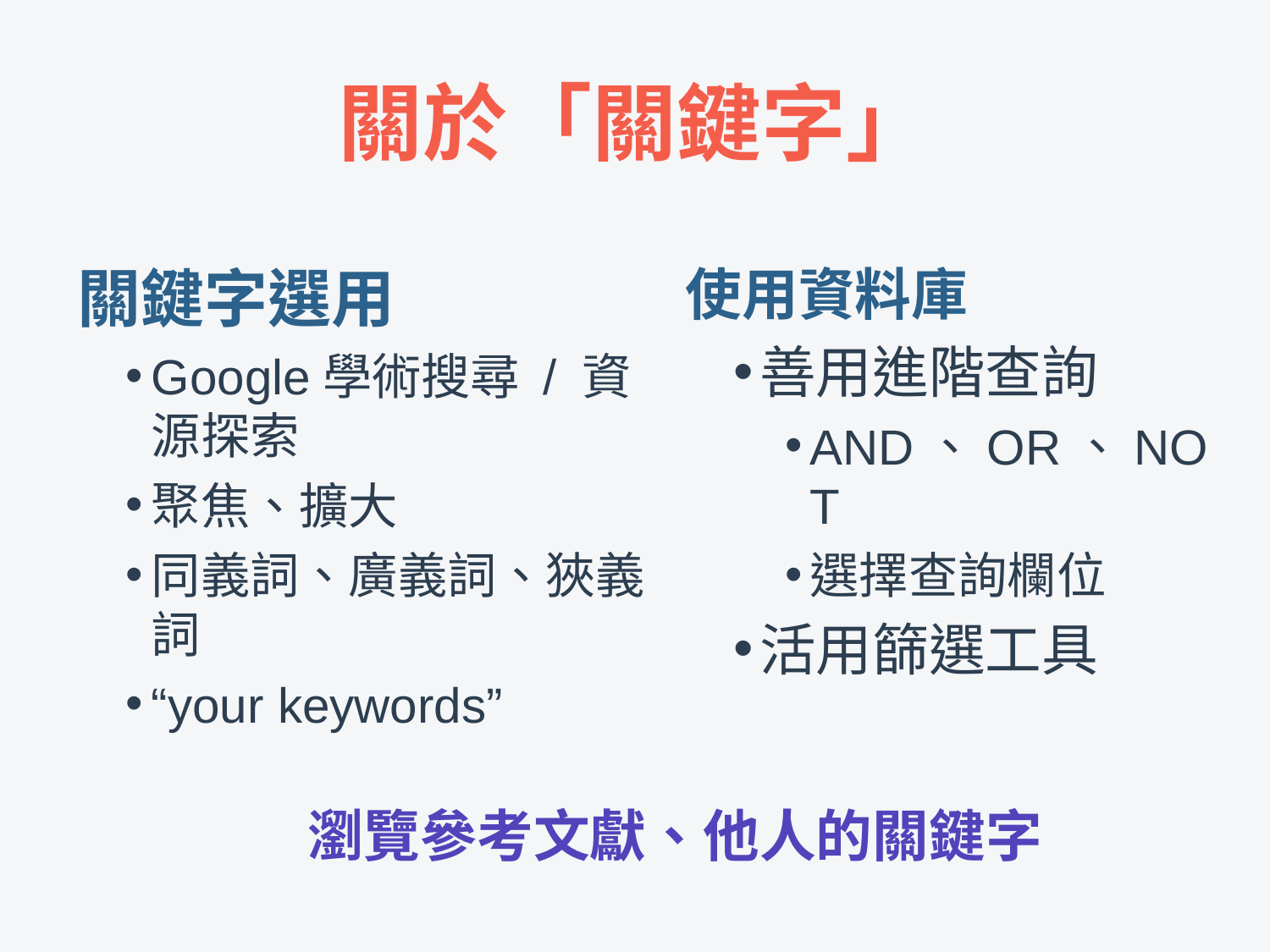

# 關於「關鍵字」
關鍵字選用
Google學術搜尋 / 資源探索
聚焦、擴大
同義詞、廣義詞、狹義詞
“your keywords”

使用資料庫
善用進階查詢
AND、OR、NOT
選擇查詢欄位
活用篩選工具

瀏覽參考文獻、他人的關鍵字